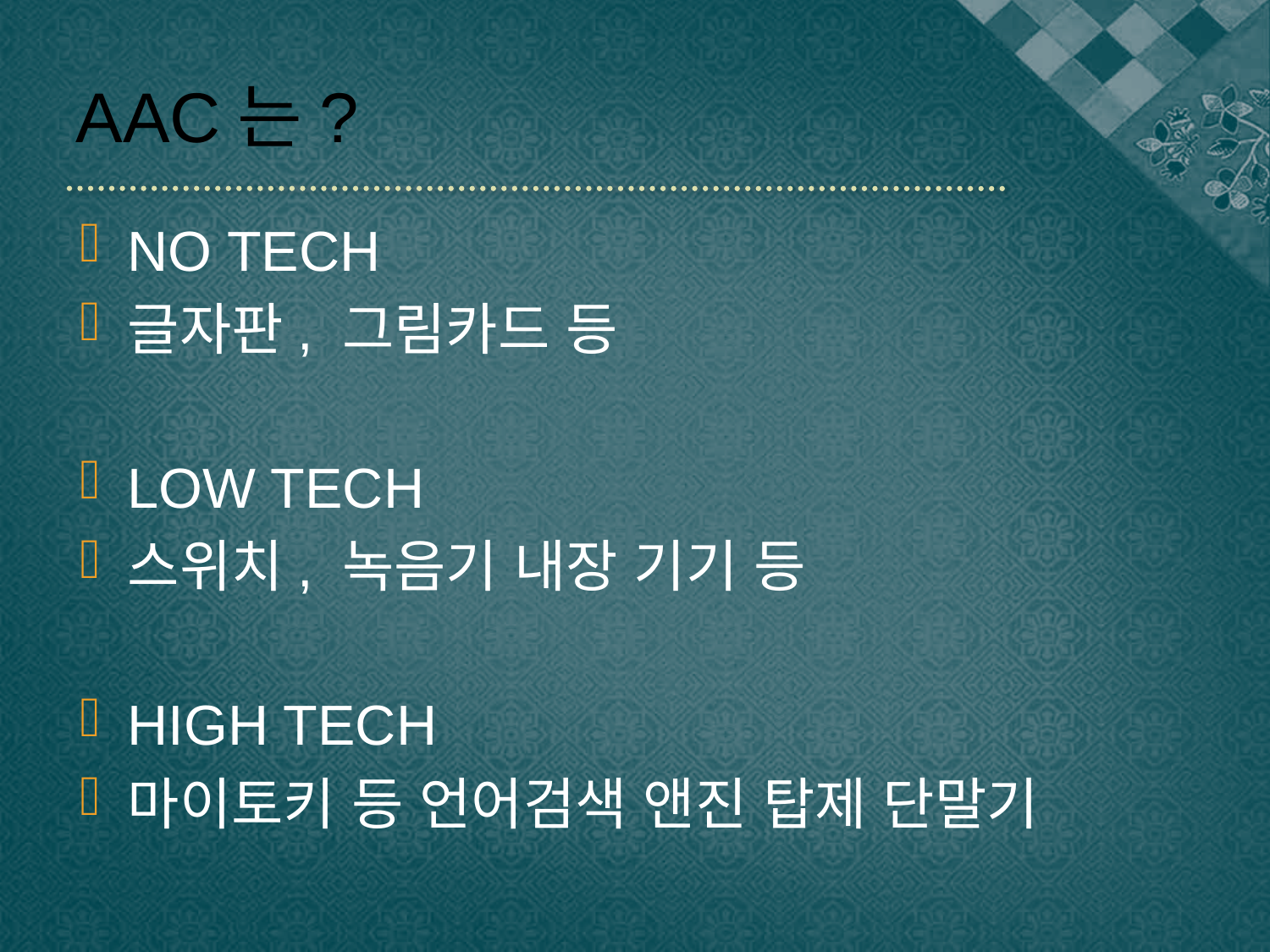

# AAC는?
NO TECH
글자판, 그림카드 등

LOW TECH
스위치, 녹음기 내장 기기 등

HIGH TECH
마이토키 등 언어검색 앤진 탑제 단말기